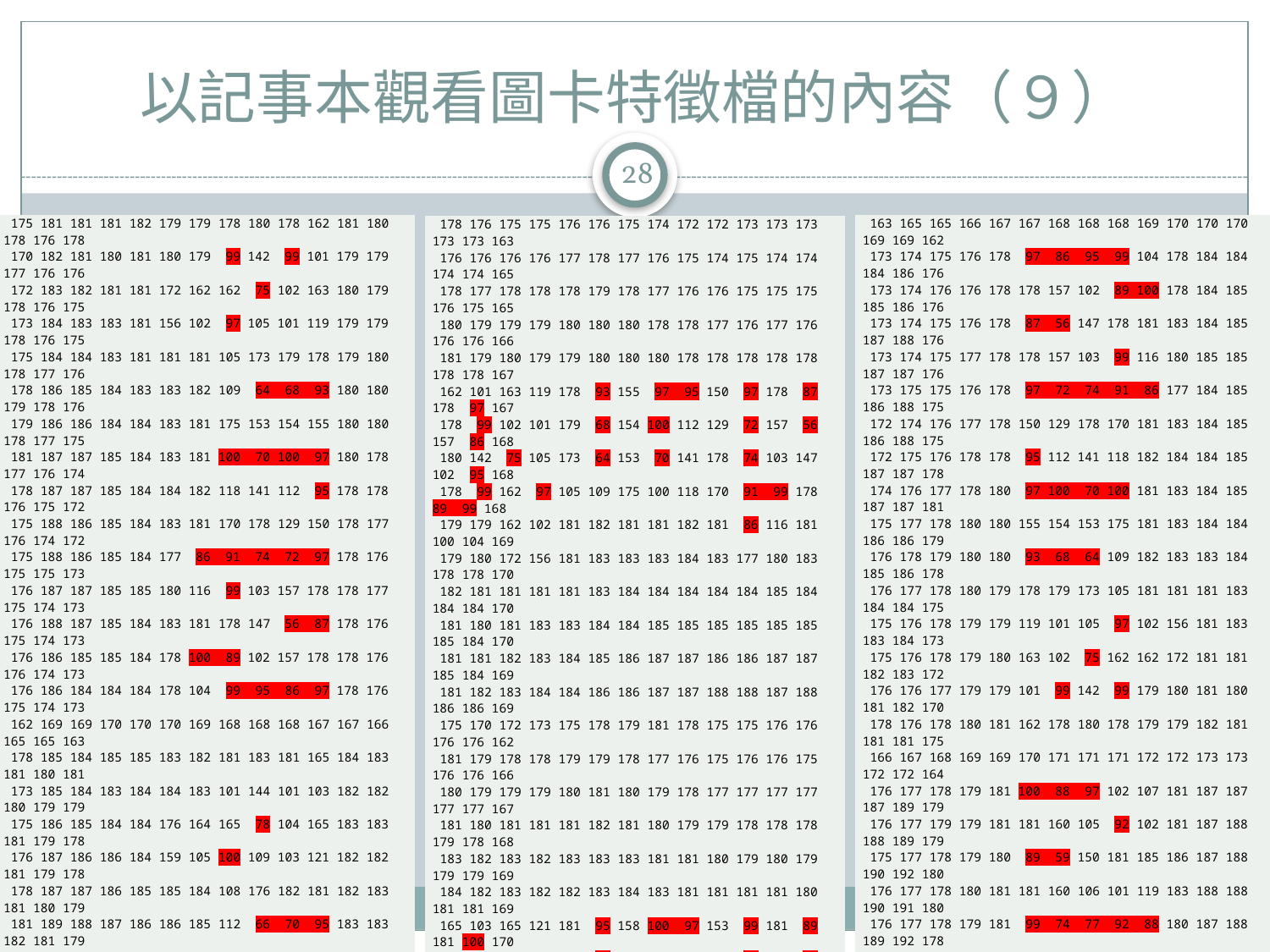

# 以記事本觀看圖卡特徵檔的內容（９）
28
| 175 181 181 181 182 179 179 178 180 178 162 181 180 178 176 178 170 182 181 180 181 180 179 99 142 99 101 179 179 177 176 176 172 183 182 181 181 172 162 162 75 102 163 180 179 178 176 175 173 184 183 183 181 156 102 97 105 101 119 179 179 178 176 175 175 184 184 183 181 181 181 105 173 179 178 179 180 178 177 176 178 186 185 184 183 183 182 109 64 68 93 180 180 179 178 176 179 186 186 184 184 183 181 175 153 154 155 180 180 178 177 175 181 187 187 185 184 183 181 100 70 100 97 180 178 177 176 174 178 187 187 185 184 184 182 118 141 112 95 178 178 176 175 172 175 188 186 185 184 183 181 170 178 129 150 178 177 176 174 172 175 188 186 185 184 177 86 91 74 72 97 178 176 175 175 173 176 187 187 185 185 180 116 99 103 157 178 178 177 175 174 173 176 188 187 185 184 183 181 178 147 56 87 178 176 175 174 173 176 186 185 185 184 178 100 89 102 157 178 178 176 176 174 173 176 186 184 184 184 178 104 99 95 86 97 178 176 175 174 173 162 169 169 170 170 170 169 168 168 168 167 167 166 165 165 163 178 185 184 185 185 183 182 181 183 181 165 184 183 181 180 181 173 185 184 183 184 184 183 101 144 101 103 182 182 180 179 179 175 186 185 184 184 176 164 165 78 104 165 183 183 181 179 178 176 187 186 186 184 159 105 100 109 103 121 182 182 181 179 178 178 187 187 186 185 185 184 108 176 182 181 182 183 181 180 179 181 189 188 187 186 186 185 112 66 70 95 183 183 182 181 179 182 189 189 187 187 186 185 179 155 156 158 184 183 181 180 178 185 191 190 188 187 186 185 104 72 103 100 183 181 180 179 177 182 191 190 188 187 187 185 121 143 114 97 181 181 179 178 176 179 192 189 188 187 186 185 173 181 132 153 181 180 179 177 175 178 192 189 188 187 180 88 92 77 74 99 181 179 178 177 176 180 191 190 188 188 183 119 101 106 160 181 181 180 178 177 176 180 192 190 188 187 186 185 181 150 59 89 180 179 178 177 175 179 189 188 188 187 181 102 92 105 160 181 181 179 179 177 176 179 189 187 187 187 181 107 102 97 88 100 181 179 178 177 176 164 172 172 173 173 172 172 171 171 171 170 169 169 168 167 166 176 182 182 182 182 180 179 178 180 178 163 181 180 178 176 178 171 182 181 181 182 181 180 99 143 100 104 179 179 177 176 176 173 183 182 182 182 173 163 162 77 102 163 181 180 178 176 175 174 184 183 183 182 156 103 97 106 101 120 180 180 178 176 175 175 184 183 183 182 182 181 107 174 179 178 180 180 177 177 176 178 186 185 184 183 183 182 110 65 68 94 181 181 179 178 176 180 187 186 184 183 183 182 177 153 154 155 181 180 178 177 175 182 188 187 185 184 183 182 106 72 100 98 181 178 177 176 175 179 188 188 186 184 184 183 121 141 116 100 179 177 176 175 173 176 189 187 185 184 183 182 171 178 129 150 178 177 176 174 172 176 189 187 185 184 177 88 92 75 73 98 178 176 175 174 174 177 188 187 185 185 180 117 100 105 158 178 178 176 175 175 173 177 189 187 185 184 183 182 179 148 57 90 177 176 175 174 173 176 186 186 185 184 178 101 90 103 157 178 178 176 176 174 173 176 186 184 184 183 178 104 100 95 86 99 178 176 175 174 173 162 169 169 171 170 170 170 169 169 169 168 167 167 166 166 164 |
| --- |
| 163 165 165 166 167 167 168 168 168 169 170 170 170 169 169 162 173 174 175 176 178 97 86 95 99 104 178 184 184 184 186 176 173 174 176 176 178 178 157 102 89 100 178 184 185 185 186 176 173 174 175 176 178 87 56 147 178 181 183 184 185 187 188 176 173 174 175 177 178 178 157 103 99 116 180 185 185 187 187 176 173 175 175 176 178 97 72 74 91 86 177 184 185 186 188 175 172 174 176 177 178 150 129 178 170 181 183 184 185 186 188 175 172 175 176 178 178 95 112 141 118 182 184 184 185 187 187 178 174 176 177 178 180 97 100 70 100 181 183 184 185 187 187 181 175 177 178 180 180 155 154 153 175 181 183 184 184 186 186 179 176 178 179 180 180 93 68 64 109 182 183 183 184 185 186 178 176 177 178 180 179 178 179 173 105 181 181 181 183 184 184 175 175 176 178 179 179 119 101 105 97 102 156 181 183 183 184 173 175 176 178 179 180 163 102 75 162 162 172 181 181 182 183 172 176 176 177 179 179 101 99 142 99 179 180 181 180 181 182 170 178 176 178 180 181 162 178 180 178 179 179 182 181 181 181 175 166 167 168 169 169 170 171 171 171 172 172 173 173 172 172 164 176 177 178 179 181 100 88 97 102 107 181 187 187 187 189 179 176 177 179 179 181 181 160 105 92 102 181 187 188 188 189 179 175 177 178 179 180 89 59 150 181 185 186 187 188 190 192 180 176 177 178 180 181 181 160 106 101 119 183 188 188 190 191 180 176 177 178 179 181 99 74 77 92 88 180 187 188 189 192 178 175 177 179 180 181 153 132 181 173 185 186 187 188 189 192 179 176 178 179 181 181 97 114 143 121 185 187 187 188 190 191 182 177 179 180 181 183 100 103 72 104 185 186 187 188 190 191 185 178 180 181 183 184 158 156 155 179 185 186 187 187 189 189 182 179 181 182 183 183 95 70 66 112 185 186 186 187 188 189 181 179 180 181 183 182 181 182 176 108 184 185 185 186 187 187 178 178 179 181 182 182 121 103 109 100 105 159 184 186 186 187 176 178 179 181 183 183 165 104 78 165 164 176 184 184 185 186 175 179 179 180 182 182 103 101 144 101 183 184 184 183 184 185 173 181 180 181 183 184 165 181 183 181 182 183 185 185 184 185 178 164 166 166 167 167 168 169 169 169 170 170 170 171 169 169 162 173 174 175 176 178 99 86 95 100 104 178 183 184 184 186 176 173 174 176 176 178 178 157 103 90 101 178 184 185 186 186 176 173 174 175 176 177 90 57 148 179 182 183 184 185 187 189 177 173 175 175 176 178 178 158 105 100 117 180 185 185 187 188 177 174 174 175 176 178 98 73 75 92 88 177 184 185 187 189 176 172 174 176 177 178 150 129 178 171 182 183 184 185 187 189 176 173 175 176 177 179 100 116 141 121 183 184 184 186 188 188 179 175 176 177 178 181 98 100 72 106 182 183 184 185 187 188 182 175 177 178 180 181 155 154 153 177 182 183 183 184 186 187 180 176 178 179 181 181 94 68 65 110 182 183 183 184 185 186 178 176 177 177 180 180 178 179 174 107 181 182 182 183 183 184 175 175 176 178 180 180 120 101 106 97 103 156 182 183 183 184 174 175 176 178 180 181 163 102 77 162 163 173 182 182 182 183 173 176 176 177 179 179 104 100 143 99 180 181 182 181 181 182 171 178 176 178 180 181 163 178 180 178 179 180 182 182 182 182 176 |
| --- |
| 178 176 175 175 176 176 175 174 172 172 173 173 173 173 173 163 176 176 176 176 177 178 177 176 175 174 175 174 174 174 174 165 178 177 178 178 178 179 178 177 176 176 175 175 175 176 175 165 180 179 179 179 180 180 180 178 178 177 176 177 176 176 176 166 181 179 180 179 179 180 180 180 178 178 178 178 178 178 178 167 162 101 163 119 178 93 155 97 95 150 97 178 87 178 97 167 178 99 102 101 179 68 154 100 112 129 72 157 56 157 86 168 180 142 75 105 173 64 153 70 141 178 74 103 147 102 95 168 178 99 162 97 105 109 175 100 118 170 91 99 178 89 99 168 179 179 162 102 181 182 181 181 182 181 86 116 181 100 104 169 179 180 172 156 181 183 183 183 184 183 177 180 183 178 178 170 182 181 181 181 181 183 184 184 184 184 184 185 184 184 184 170 181 180 181 183 183 184 184 185 185 185 185 185 185 185 184 170 181 181 182 183 184 185 186 187 187 186 186 187 187 185 184 169 181 182 183 184 184 186 186 187 187 188 188 187 188 186 186 169 175 170 172 173 175 178 179 181 178 175 175 176 176 176 176 162 181 179 178 178 179 179 178 177 176 175 176 176 175 176 176 166 180 179 179 179 180 181 180 179 178 177 177 177 177 177 177 167 181 180 181 181 181 182 181 180 179 179 178 178 178 179 178 168 183 182 183 182 183 183 183 181 181 180 179 180 179 179 179 169 184 182 183 182 182 183 184 183 181 181 181 181 180 181 181 169 165 103 165 121 181 95 158 100 97 153 99 181 89 181 100 170 181 101 104 103 182 70 156 103 114 132 74 160 59 160 88 171 183 144 78 109 176 66 155 72 143 181 77 106 150 105 97 171 181 101 165 100 108 112 179 104 121 173 92 101 181 92 102 171 182 183 164 105 184 185 185 185 185 185 88 119 185 102 107 172 183 184 176 159 185 186 186 186 187 186 180 183 186 181 181 172 185 184 184 184 185 186 187 187 187 187 187 188 187 187 187 173 185 183 184 186 186 187 187 188 188 188 188 188 188 188 187 173 184 184 185 186 187 188 189 190 190 189 189 190 190 188 187 172 185 185 186 187 187 189 189 191 191 192 192 191 192 189 189 172 178 173 175 176 178 181 182 185 182 179 178 180 180 179 179 164 178 176 175 175 176 176 175 175 173 172 174 173 173 173 173 164 176 176 176 176 177 178 177 176 175 174 174 175 174 174 174 166 178 177 178 178 177 179 178 177 176 176 175 175 175 176 175 166 180 179 180 180 180 181 180 178 177 177 176 176 176 176 176 167 181 179 181 180 180 181 181 181 179 178 178 178 177 178 178 167 163 104 163 120 178 94 155 98 100 150 98 178 90 178 99 168 178 100 102 101 179 68 154 100 116 129 73 158 57 157 86 169 180 143 77 106 174 65 153 72 141 178 75 105 148 103 95 169 178 99 162 97 107 110 177 106 121 171 92 100 179 90 100 169 179 180 163 103 181 182 182 182 183 182 88 117 182 101 104 170 180 181 173 156 182 183 183 183 184 183 177 180 183 178 178 170 182 182 182 182 182 183 183 184 184 184 184 185 184 184 183 170 182 181 182 183 183 184 184 185 186 185 185 185 185 185 184 171 182 181 182 183 183 185 186 187 188 187 187 187 187 186 184 169 182 182 183 184 184 186 187 188 188 189 189 188 189 186 186 169 176 171 173 174 175 178 180 182 179 176 176 177 177 176 176 162 |
| --- |